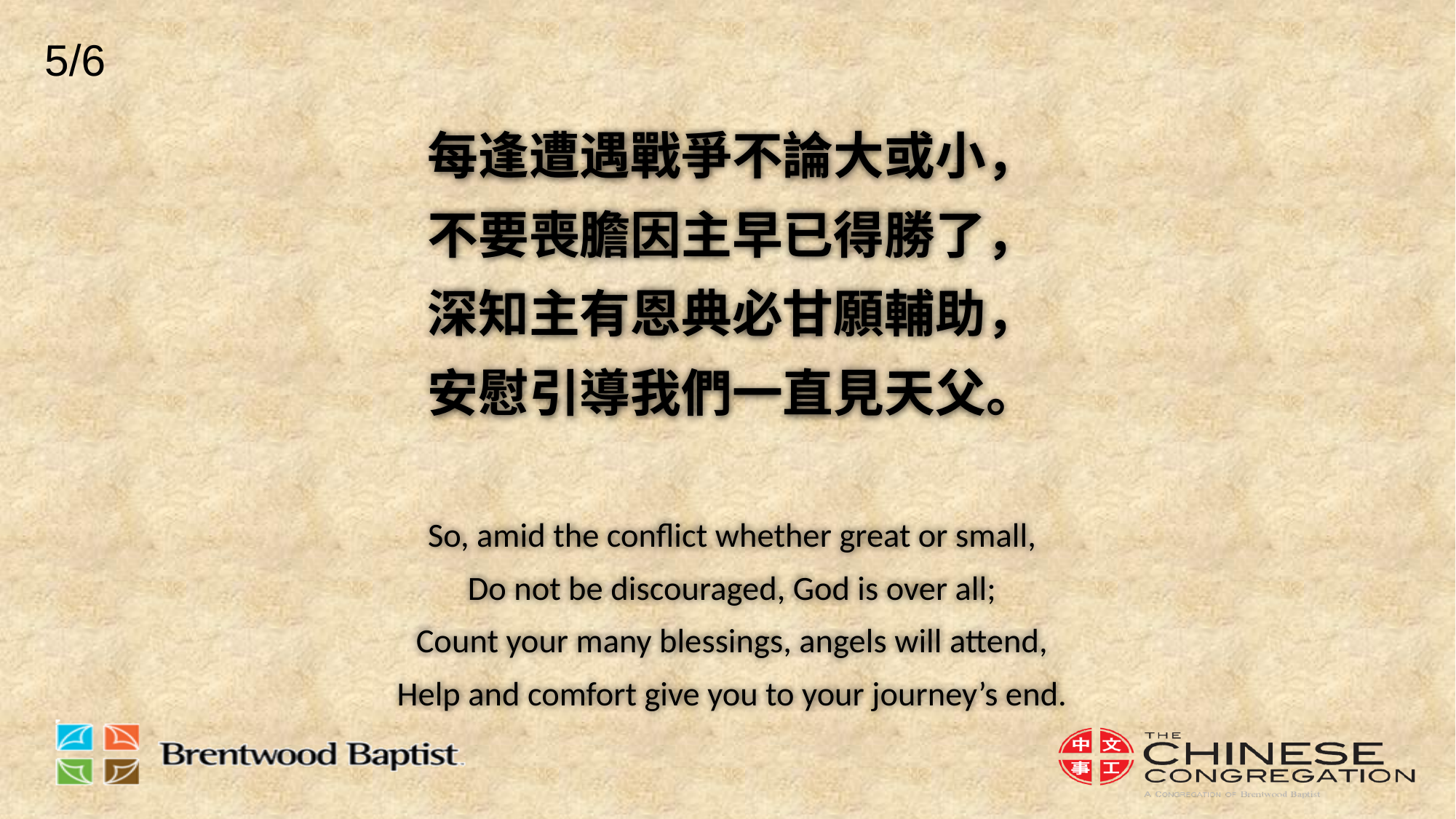

5/6
# 每逢遭遇戰爭不論大或小， 不要喪膽因主早已得勝了， 深知主有恩典必甘願輔助， 安慰引導我們一直見天父。 So, amid the conflict whether great or small, Do not be discouraged, God is over all; Count your many blessings, angels will attend, Help and comfort give you to your journey’s end.